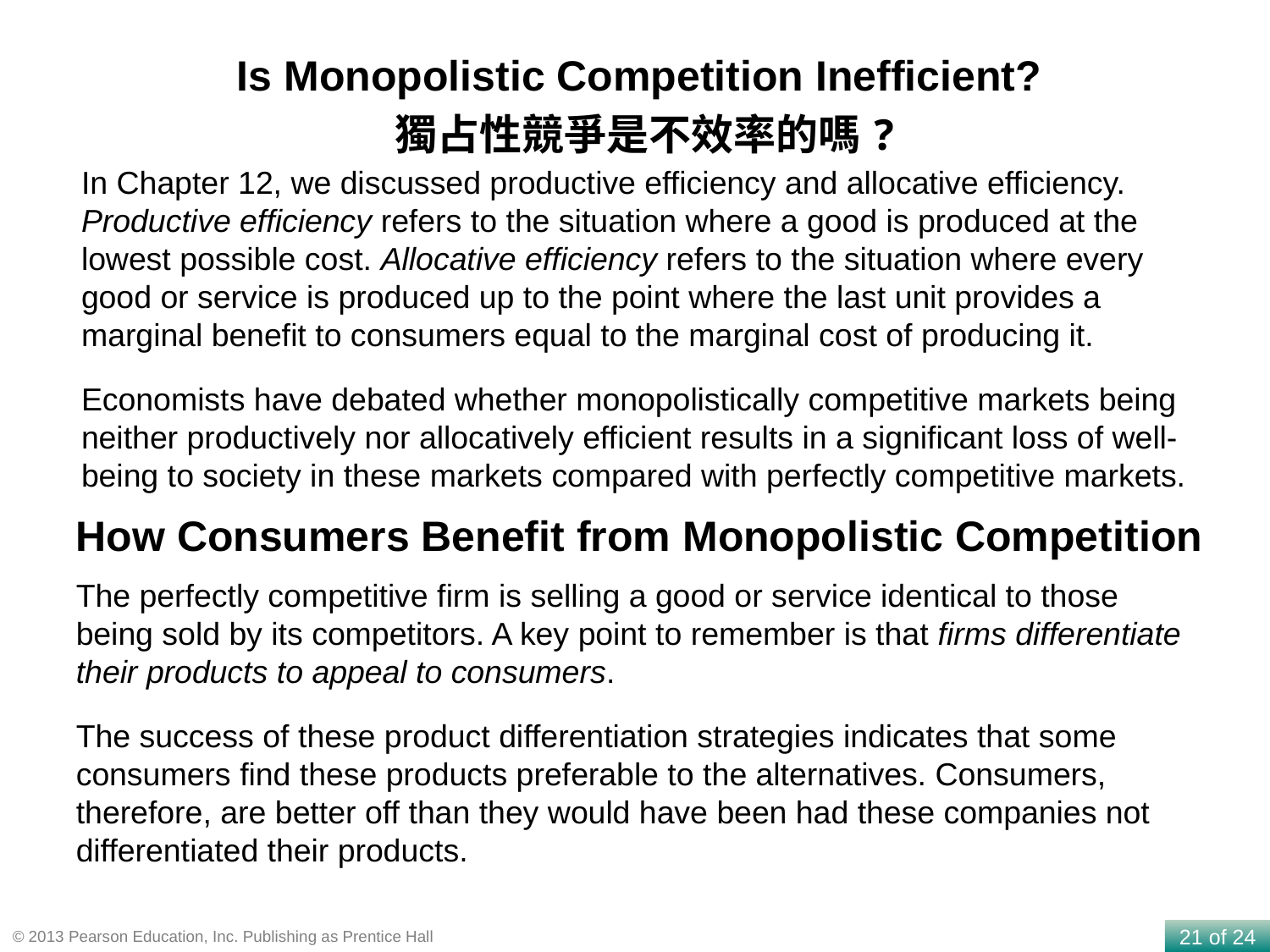

Is Monopolistic Competition Inefficient?
獨占性競爭是不效率的嗎?
In Chapter 12, we discussed productive efficiency and allocative efficiency. Productive efficiency refers to the situation where a good is produced at the lowest possible cost. Allocative efficiency refers to the situation where every good or service is produced up to the point where the last unit provides a marginal benefit to consumers equal to the marginal cost of producing it.

Economists have debated whether monopolistically competitive markets being neither productively nor allocatively efficient results in a significant loss of well-being to society in these markets compared with perfectly competitive markets.
How Consumers Benefit from Monopolistic Competition
The perfectly competitive firm is selling a good or service identical to those being sold by its competitors. A key point to remember is that firms differentiate their products to appeal to consumers.

The success of these product differentiation strategies indicates that some consumers find these products preferable to the alternatives. Consumers, therefore, are better off than they would have been had these companies not differentiated their products.